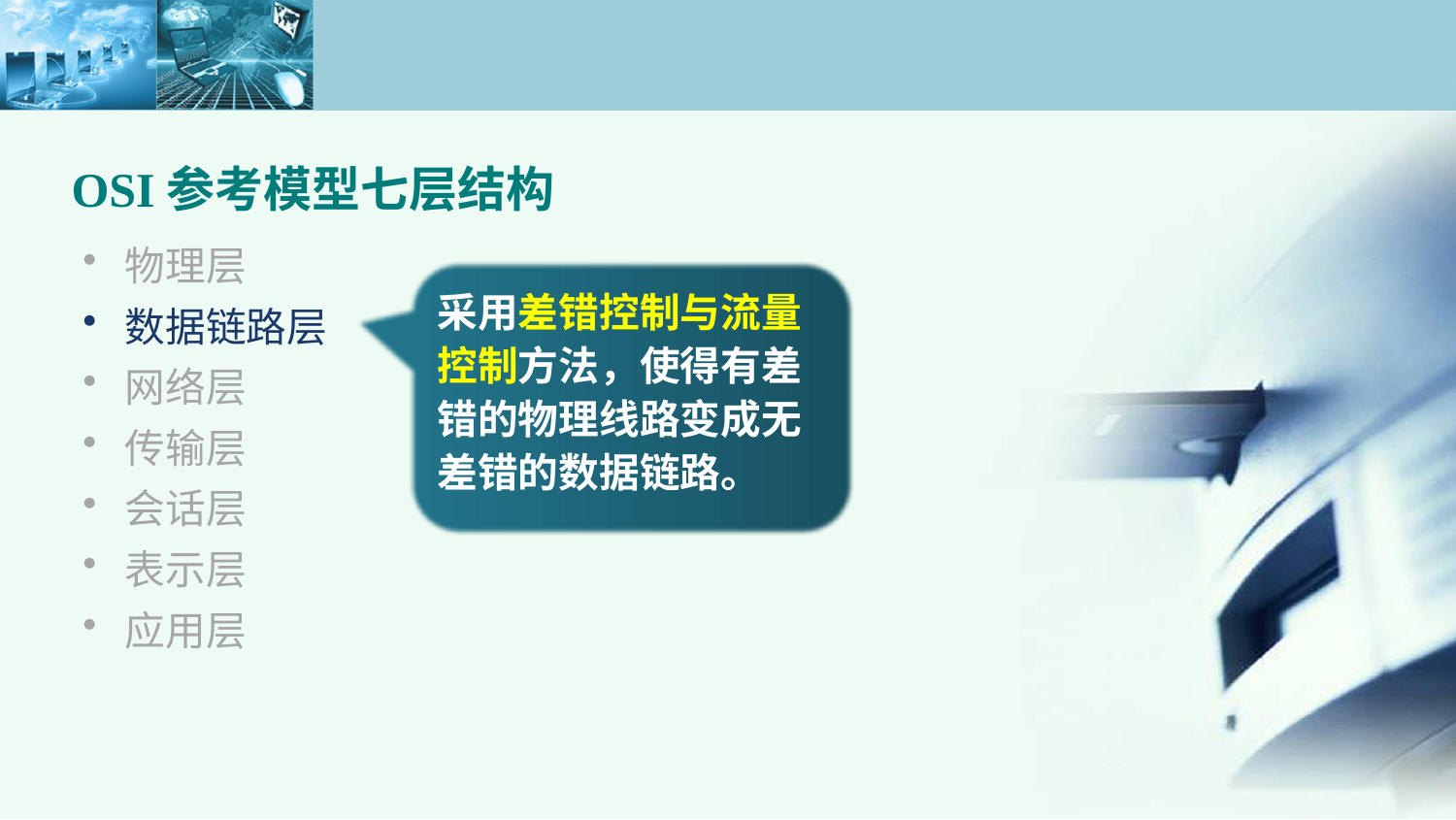

OSI参考模型七层结构
物理层
数据链路层
网络层
传输层
会话层
表示层
应用层
采用差错控制与流量控制方法，使得有差错的物理线路变成无差错的数据链路。